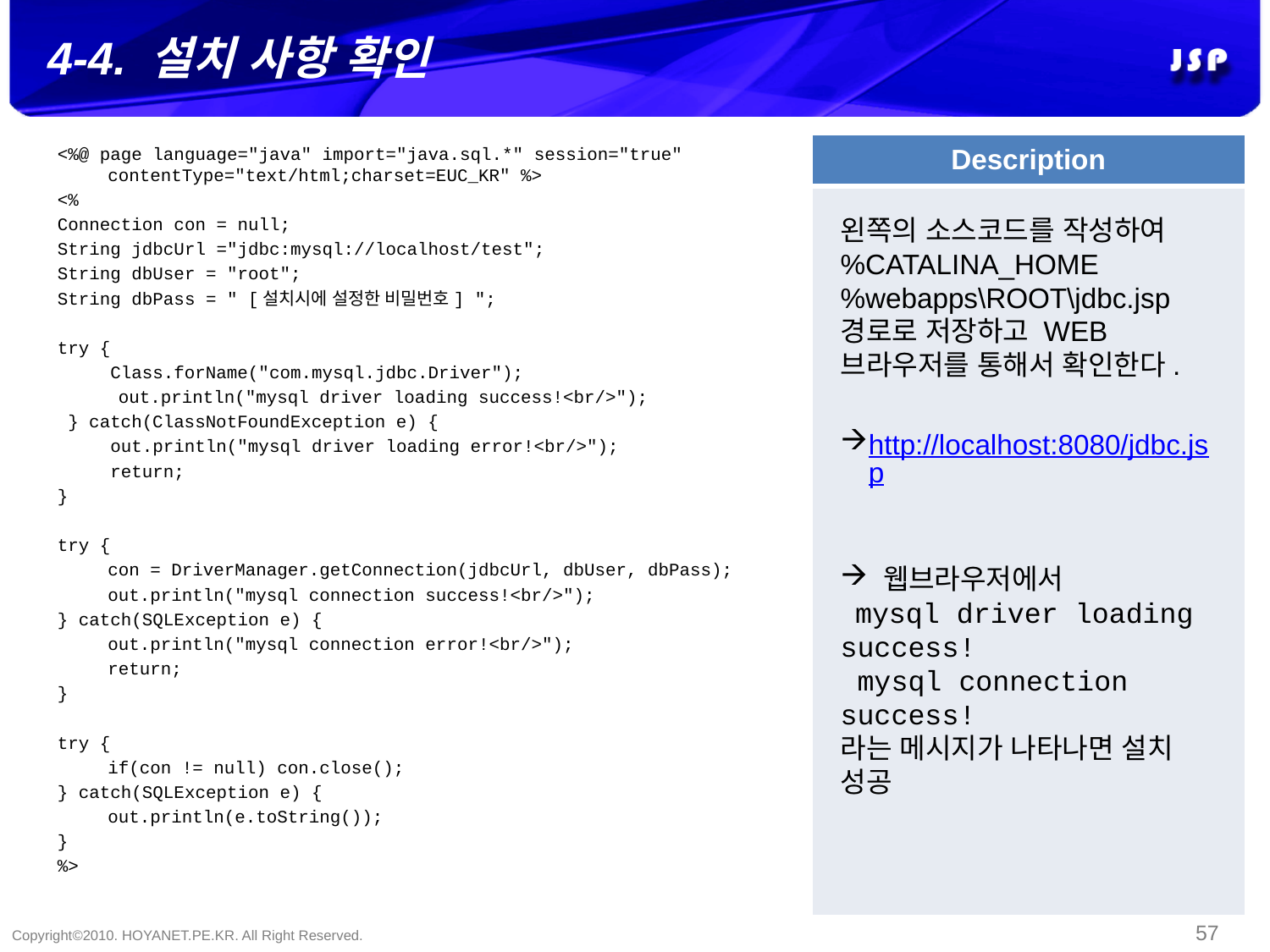

# 4-4. 설치 사항 확인
<%@ page language="java" import="java.sql.*" session="true" contentType="text/html;charset=EUC_KR" %>
<%
Connection con = null;
String jdbcUrl ="jdbc:mysql://localhost/test";
String dbUser = "root";
String dbPass = " [설치시에 설정한 비밀번호] ";

try {
     Class.forName("com.mysql.jdbc.Driver");
	 out.println("mysql driver loading success!<br/>");
 } catch(ClassNotFoundException e) {
     out.println("mysql driver loading error!<br/>");
     return;
}

try {
	con = DriverManager.getConnection(jdbcUrl, dbUser, dbPass);
	out.println("mysql connection success!<br/>");
} catch(SQLException e) {
	out.println("mysql connection error!<br/>");
	return;
}

try {
	if(con != null) con.close();
} catch(SQLException e) {
	out.println(e.toString());
}
%>
왼쪽의 소스코드를 작성하여 %CATALINA_HOME%webapps\ROOT\jdbc.jsp 경로로 저장하고 WEB브라우저를 통해서 확인한다.

http://localhost:8080/jdbc.jsp
 웹브라우저에서
 mysql driver loading success!
 mysql connection success!
라는 메시지가 나타나면 설치 성공